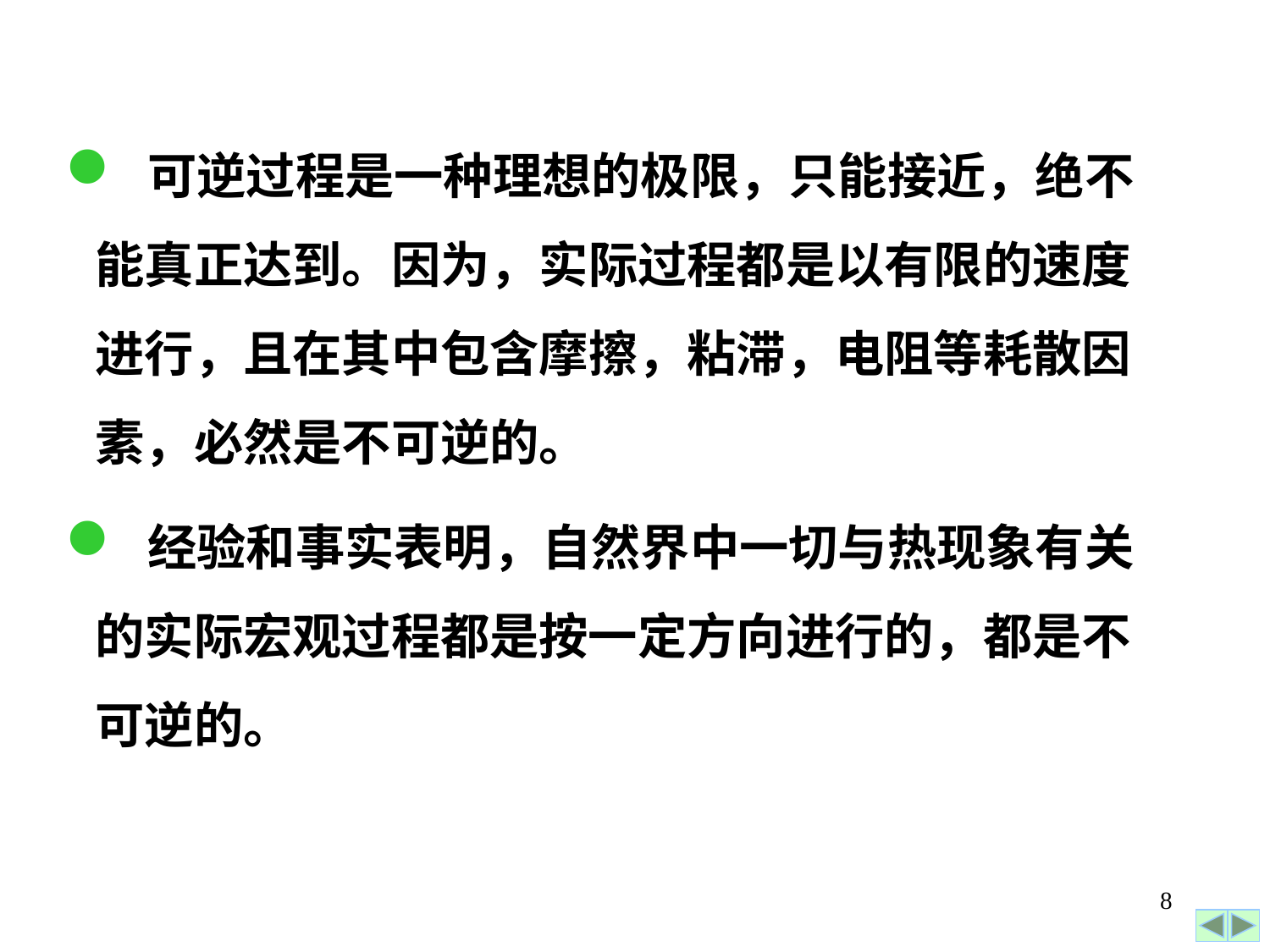

可逆过程是一种理想的极限，只能接近，绝不能真正达到。因为，实际过程都是以有限的速度进行，且在其中包含摩擦，粘滞，电阻等耗散因素，必然是不可逆的。
 经验和事实表明，自然界中一切与热现象有关的实际宏观过程都是按一定方向进行的，都是不可逆的。
8